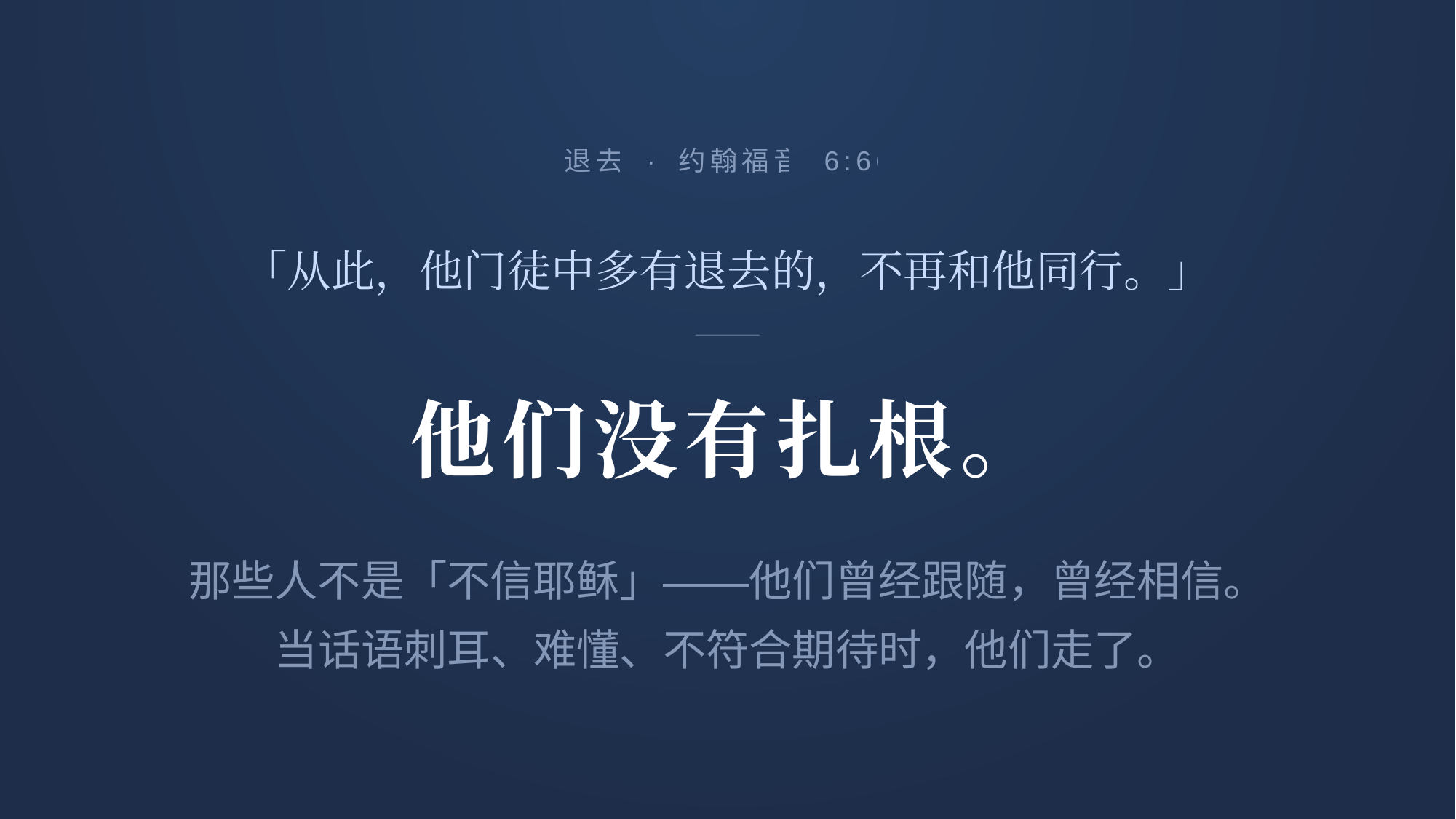

退去 · 约翰福音 6:66
「从此，他门徒中多有退去的，不再和他同行。」

他们没有扎根。
那些人不是「不信耶稣」——他们曾经跟随，曾经相信。 当话语刺耳、难懂、不符合期待时，他们走了。